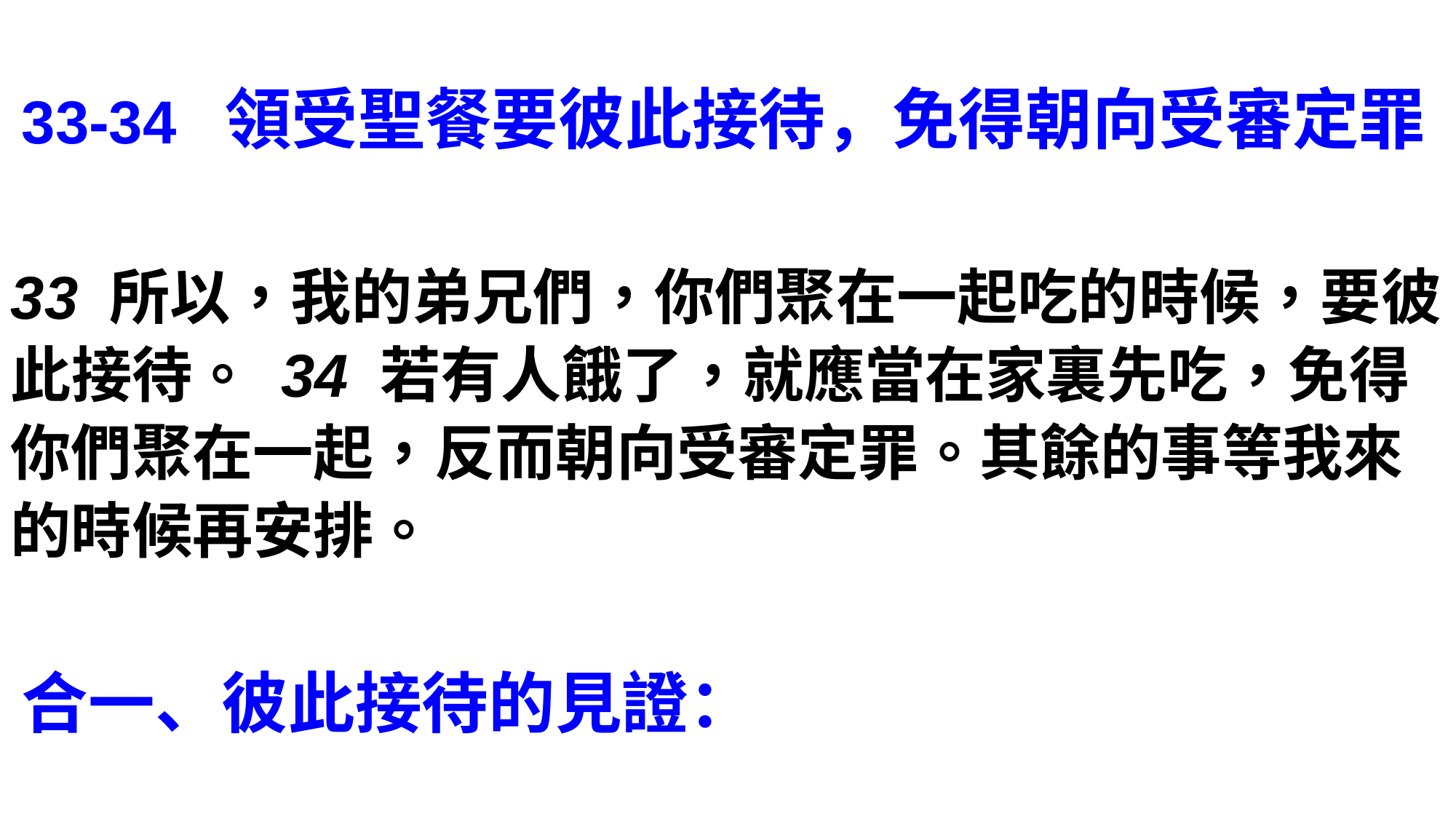

33-34  領受聖餐要彼此接待，免得朝向受審定罪

33 所以，我的弟兄們，你們聚在一起吃的時候，要彼此接待。 34 若有人餓了，就應當在家裏先吃，免得你們聚在一起，反而朝向受審定罪。其餘的事等我來的時候再安排。
合一、彼此接待的見證：